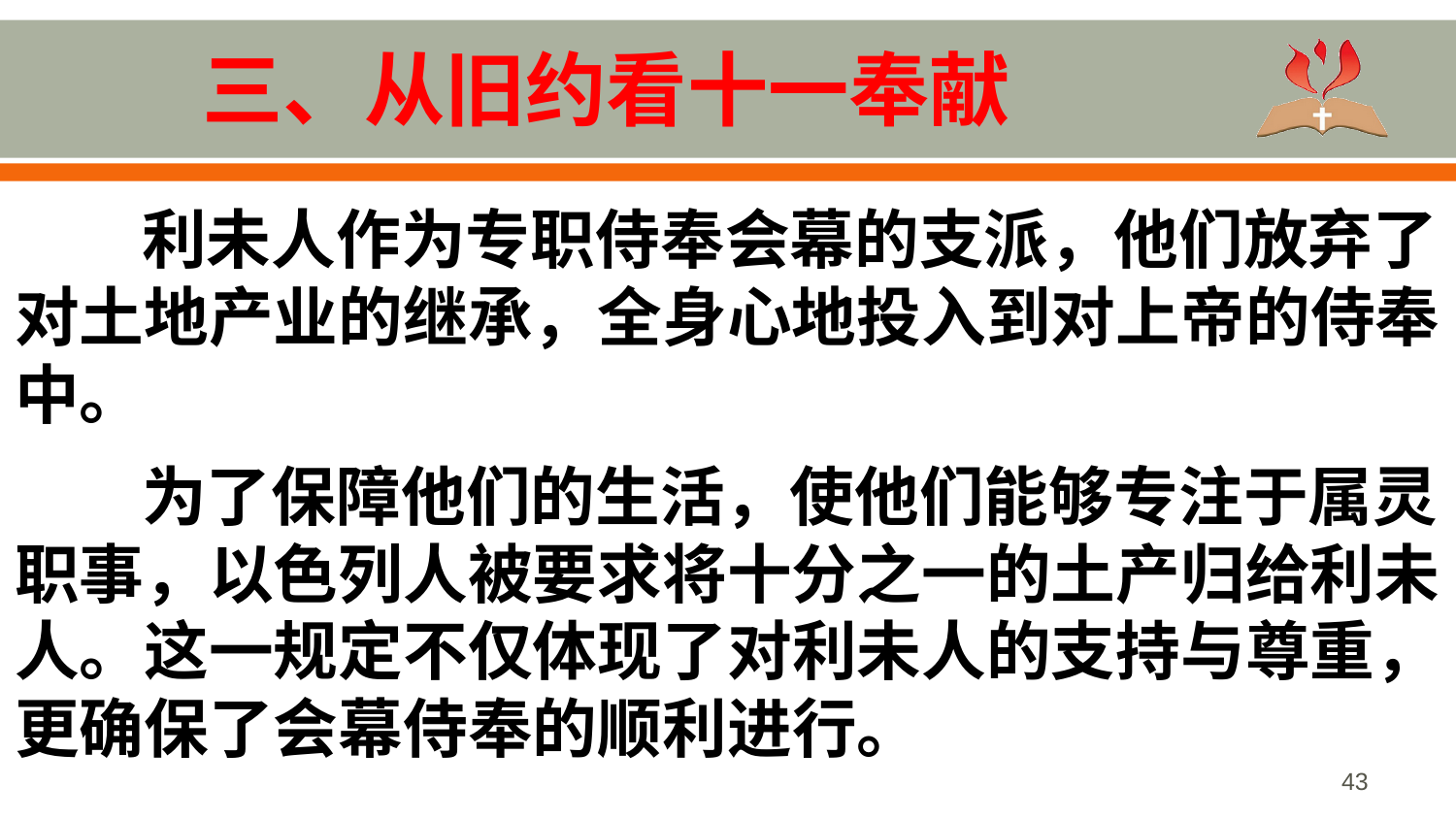

# 三、从旧约看十一奉献
利未人作为专职侍奉会幕的支派，他们放弃了对土地产业的继承，全身心地投入到对上帝的侍奉中。
为了保障他们的生活，使他们能够专注于属灵职事，以色列人被要求将十分之一的土产归给利未人。这一规定不仅体现了对利未人的支持与尊重，更确保了会幕侍奉的顺利进行。

43